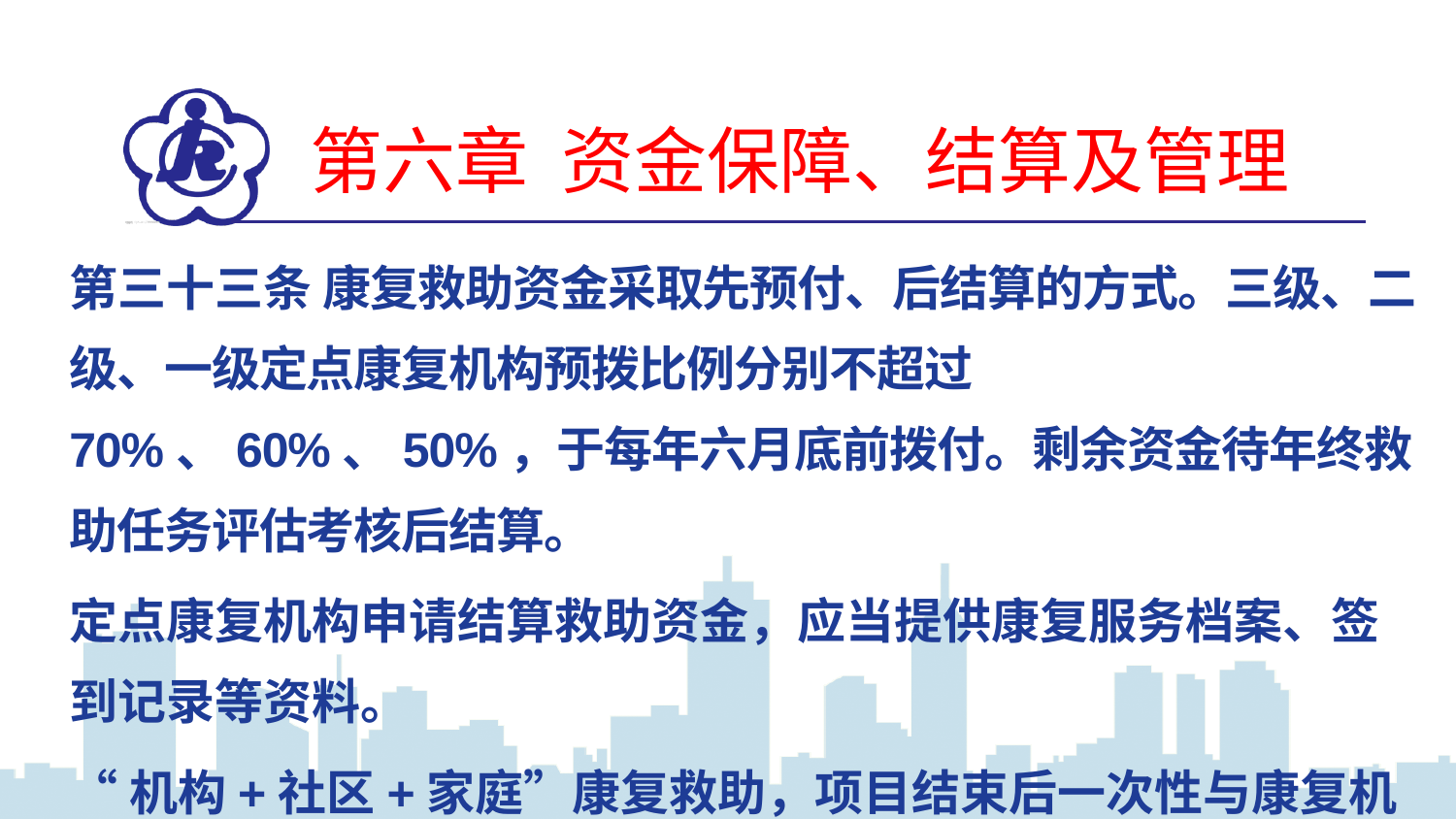

第六章  资金保障、结算及管理
第三十三条 康复救助资金采取先预付、后结算的方式。三级、二级、一级定点康复机构预拨比例分别不超过70%、60%、50%，于每年六月底前拨付。剩余资金待年终救助任务评估考核后结算。
定点康复机构申请结算救助资金，应当提供康复服务档案、签到记录等资料。
“机构+社区+家庭”康复救助，项目结束后一次性与康复机构结算。